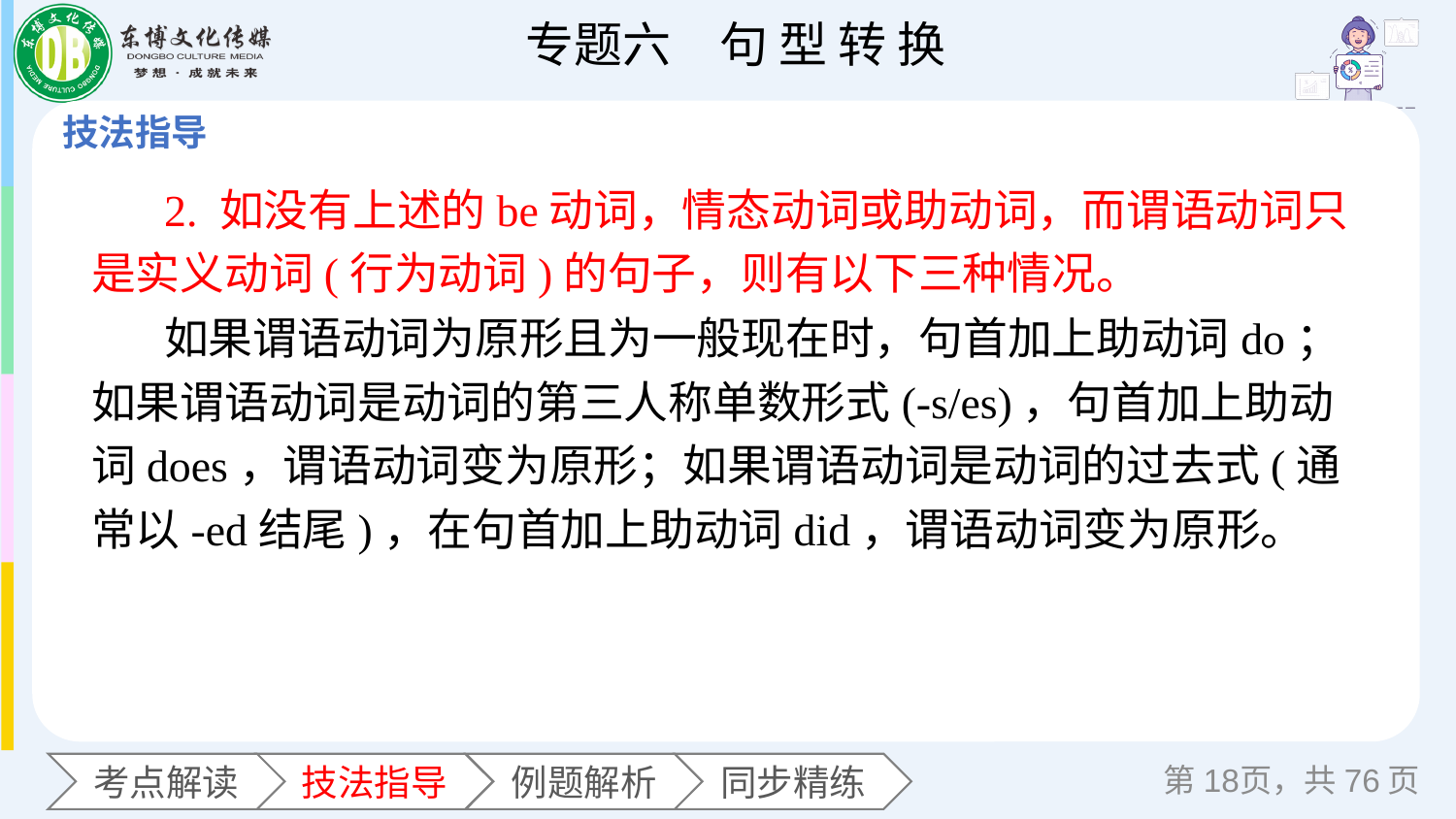

2. 如没有上述的be动词，情态动词或助动词，而谓语动词只是实义动词(行为动词)的句子，则有以下三种情况。
如果谓语动词为原形且为一般现在时，句首加上助动词do；如果谓语动词是动词的第三人称单数形式(-s/es)，句首加上助动词does，谓语动词变为原形；如果谓语动词是动词的过去式(通常以-ed结尾)，在句首加上助动词did，谓语动词变为原形。
第18页，共76页